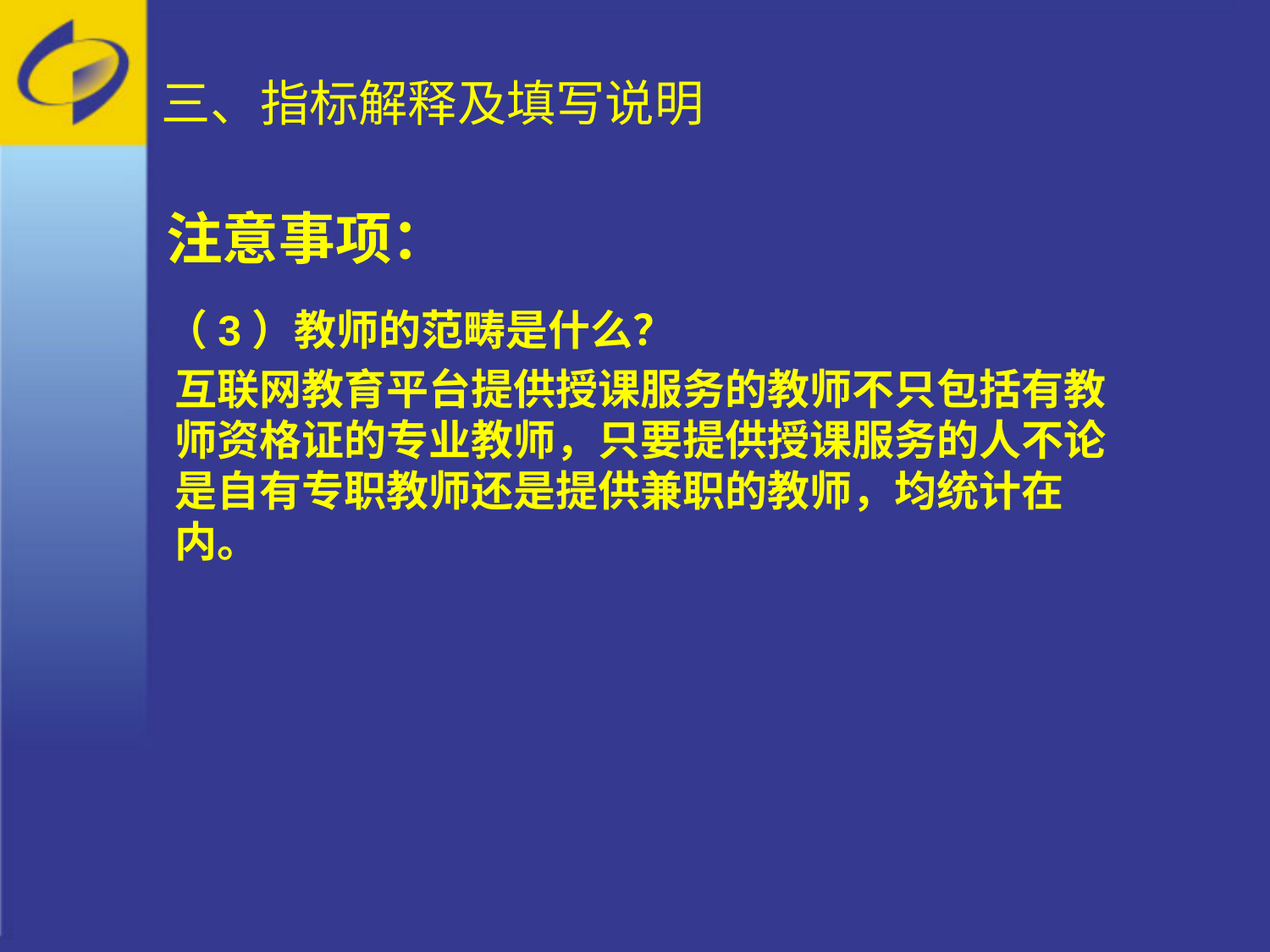

三、指标解释及填写说明
  注意事项：

   （3）教师的范畴是什么？
    互联网教育平台提供授课服务的教师不只包括有教师资格证的专业教师，只要提供授课服务的人不论是自有专职教师还是提供兼职的教师，均统计在内。